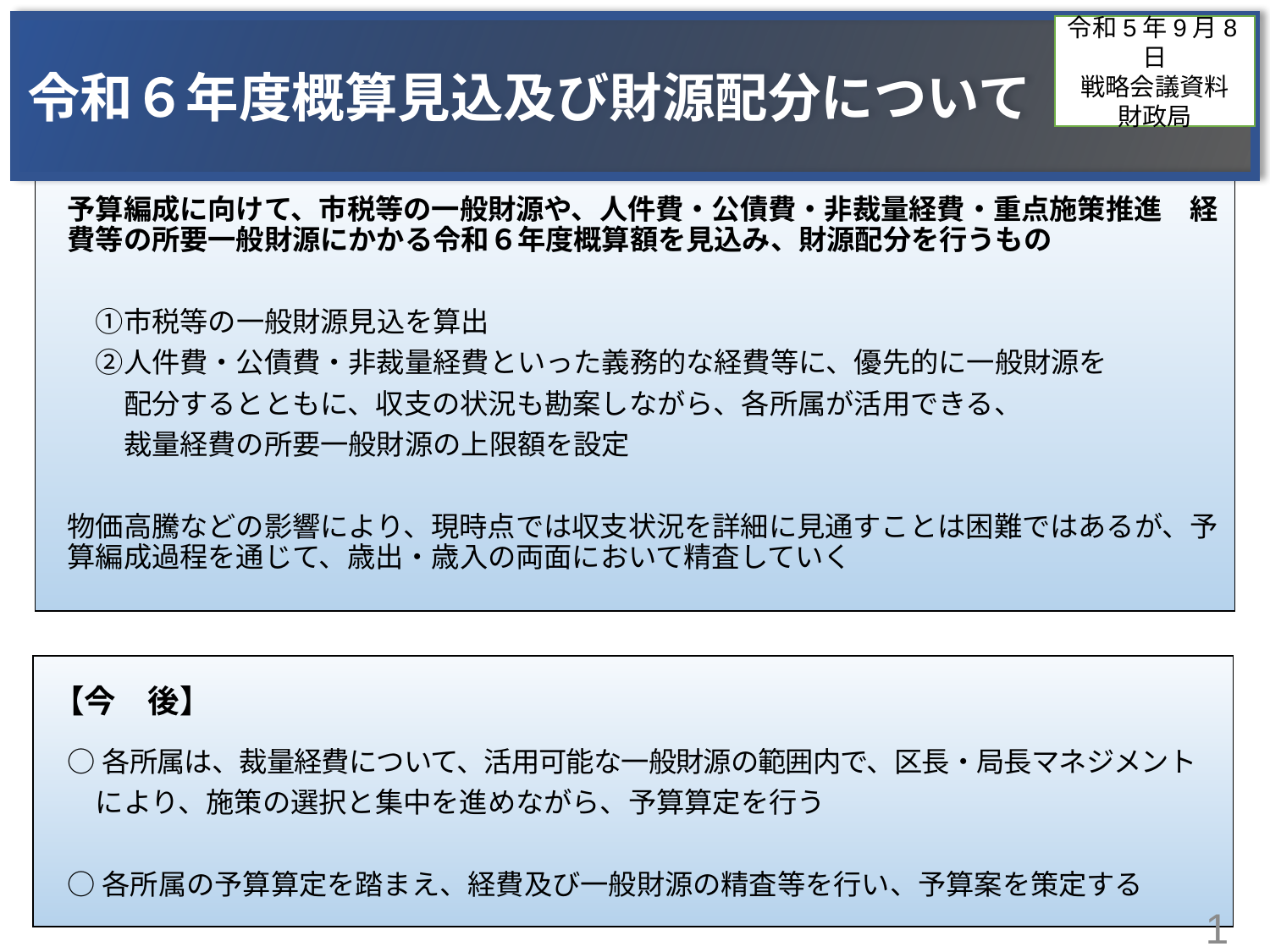

まとめ
令和６年度概算見込及び財源配分について
令和5年9月8日
戦略会議資料
財政局

予算編成に向けて、市税等の一般財源や、人件費・公債費・非裁量経費・重点施策推進　経費等の所要一般財源にかかる令和６年度概算額を見込み、財源配分を行うもの

　①市税等の一般財源見込を算出
　②人件費・公債費・非裁量経費といった義務的な経費等に、優先的に一般財源を
　　配分するとともに、収支の状況も勘案しながら、各所属が活用できる、
　　裁量経費の所要一般財源の上限額を設定

物価高騰などの影響により、現時点では収支状況を詳細に見通すことは困難ではあるが、予算編成過程を通じて、歳出・歳入の両面において精査していく

○各所属は、裁量経費について、活用可能な一般財源の範囲内で、区長・局長マネジメント
　により、施策の選択と集中を進めながら、予算算定を行う

○各所属の予算算定を踏まえ、経費及び一般財源の精査等を行い、予算案を策定する

【今　後】
1